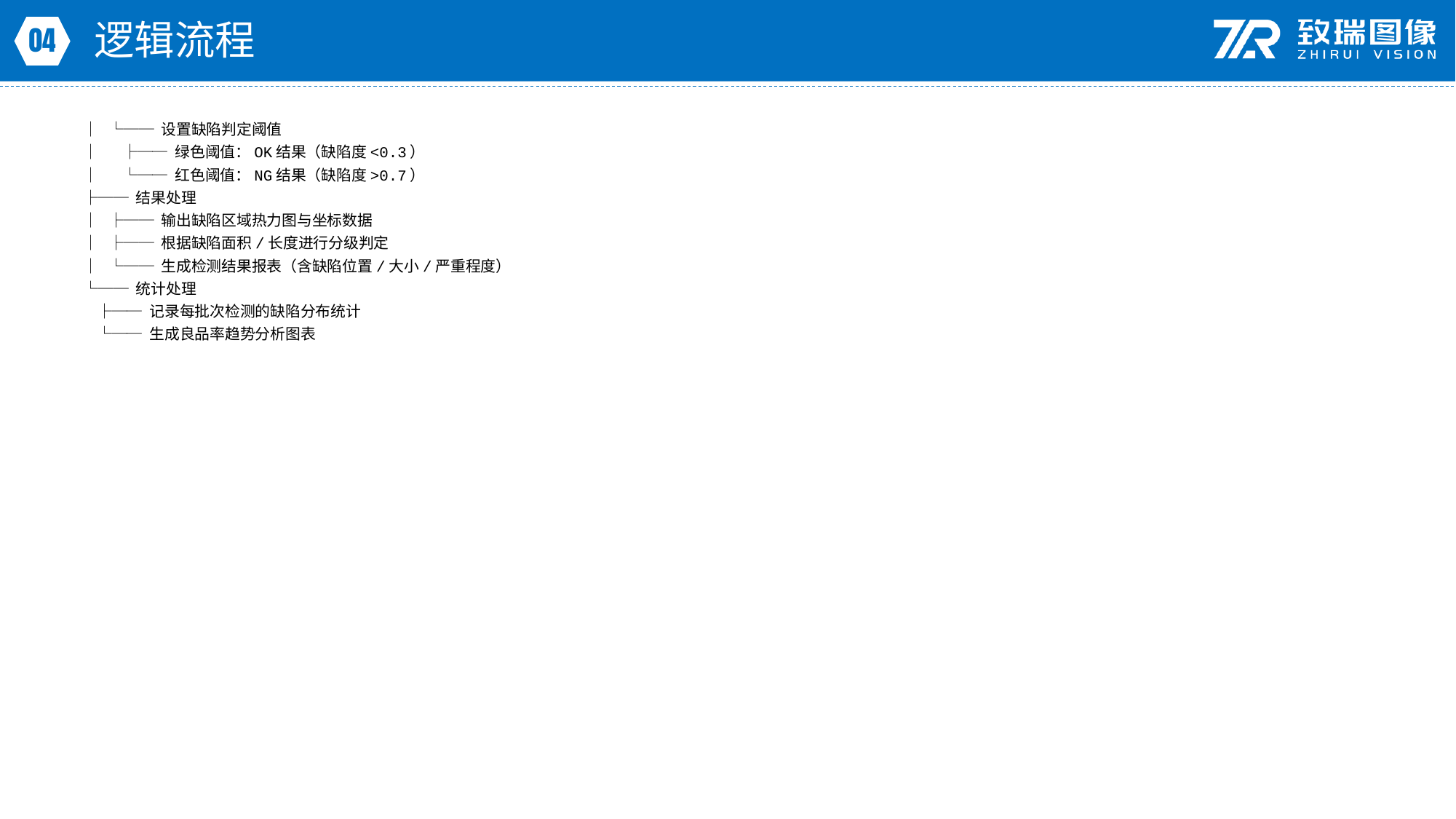

逻辑流程
04

│   └── 设置缺陷判定阈值
│       ├── 绿色阈值：OK结果（缺陷度<0.3）
│       └── 红色阈值：NG结果（缺陷度>0.7）
├── 结果处理
│   ├── 输出缺陷区域热力图与坐标数据
│   ├── 根据缺陷面积/长度进行分级判定
│   └── 生成检测结果报表（含缺陷位置/大小/严重程度）
└── 统计处理
    ├── 记录每批次检测的缺陷分布统计
    └── 生成良品率趋势分析图表